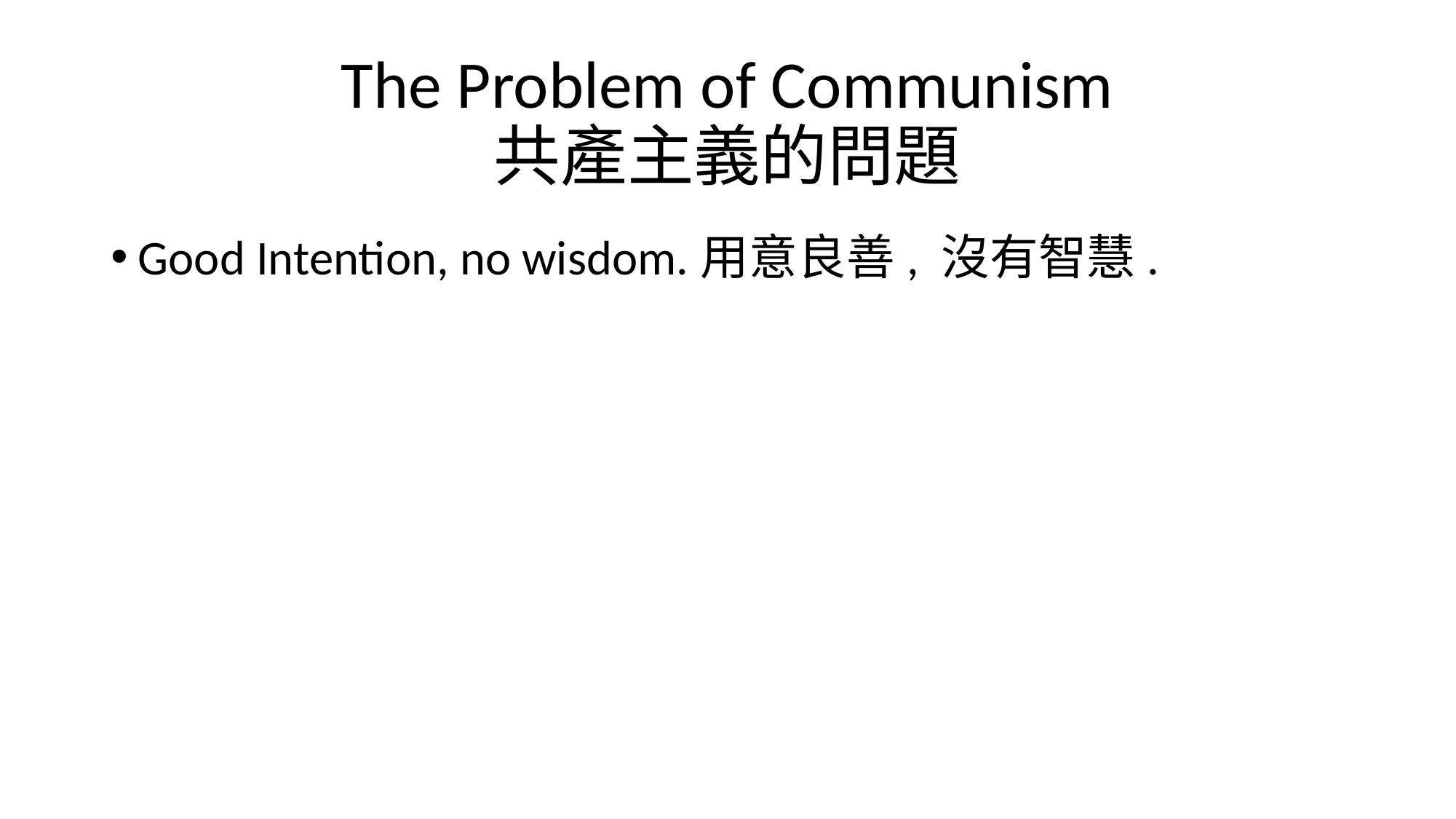

# The Problem of Communism 共產主義的問題
Good Intention, no wisdom.用意良善, 沒有智慧.